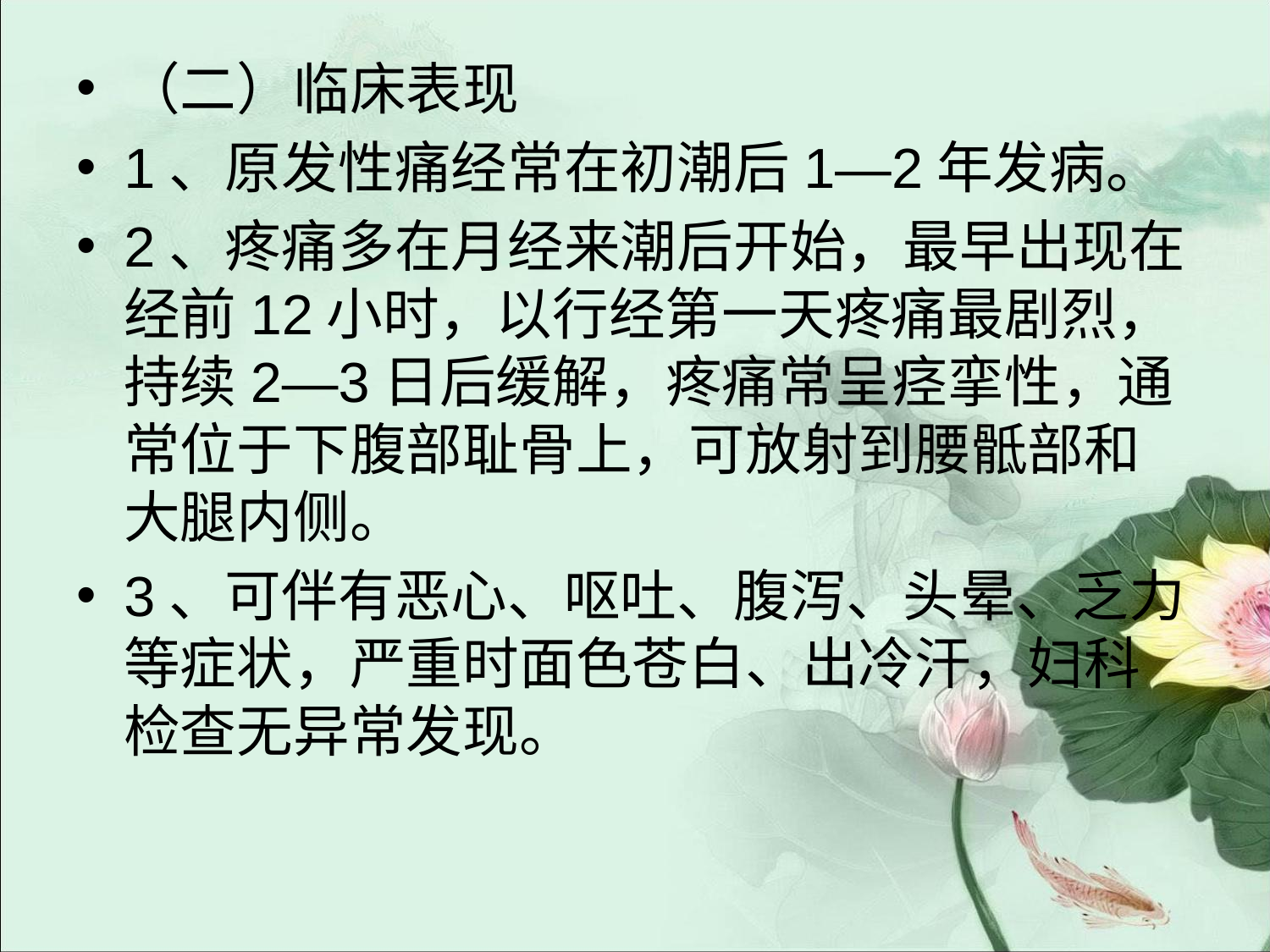

（二）临床表现
1、原发性痛经常在初潮后1—2年发病。
2、疼痛多在月经来潮后开始，最早出现在经前12小时，以行经第一天疼痛最剧烈，持续2—3日后缓解，疼痛常呈痉挛性，通常位于下腹部耻骨上，可放射到腰骶部和大腿内侧。
3、可伴有恶心、呕吐、腹泻、头晕、乏力等症状，严重时面色苍白、出冷汗，妇科检查无异常发现。